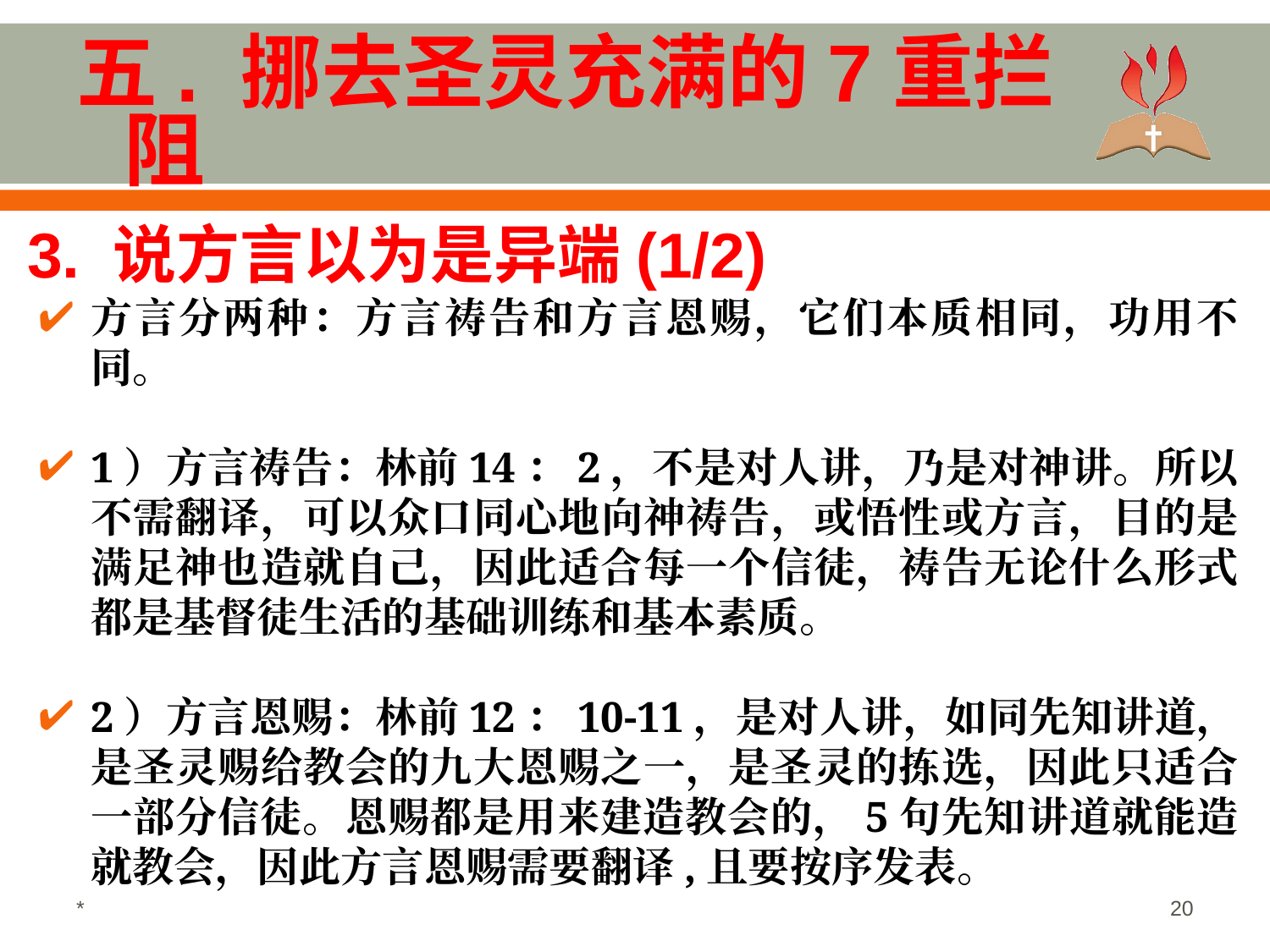

五. 挪去圣灵充满的7重拦阻
3. 说方言以为是异端(1/2)
方言分两种：方言祷告和方言恩赐，它们本质相同，功用不同。

1）方言祷告：林前14：2，不是对人讲，乃是对神讲。所以不需翻译，可以众口同心地向神祷告，或悟性或方言，目的是满足神也造就自己，因此适合每一个信徒，祷告无论什么形式都是基督徒生活的基础训练和基本素质。

2）方言恩赐：林前12：10-11，是对人讲，如同先知讲道，是圣灵赐给教会的九大恩赐之一，是圣灵的拣选，因此只适合一部分信徒。恩赐都是用来建造教会的，5句先知讲道就能造就教会，因此方言恩赐需要翻译,且要按序发表。

*
20